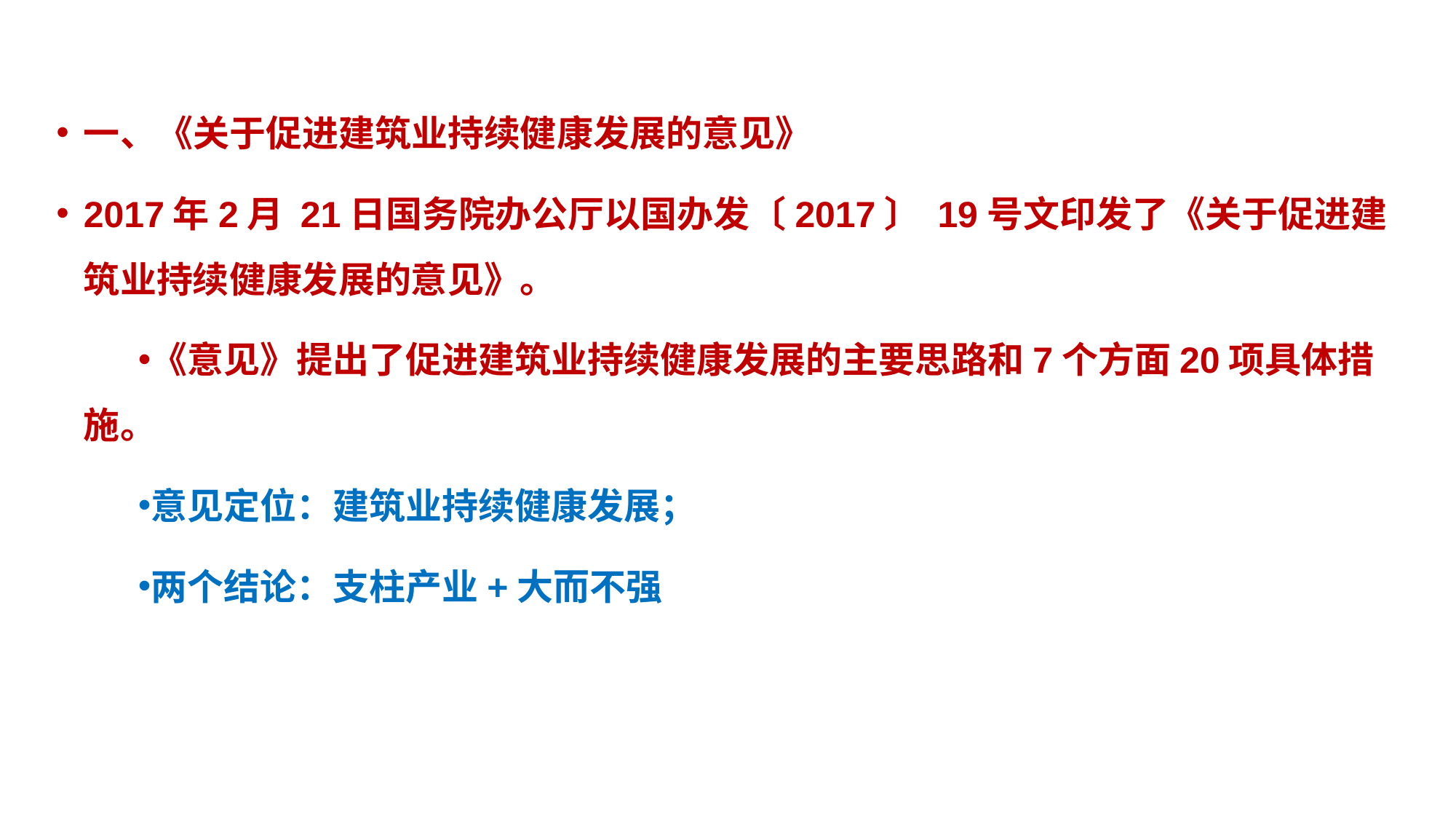

一、《关于促进建筑业持续健康发展的意见》
2017年2月 21日国务院办公厅以国办发〔2017〕 19号文印发了《关于促进建筑业持续健康发展的意见》。
《意见》提出了促进建筑业持续健康发展的主要思路和7个方面20项具体措施。
意见定位：建筑业持续健康发展；
两个结论：支柱产业+大而不强